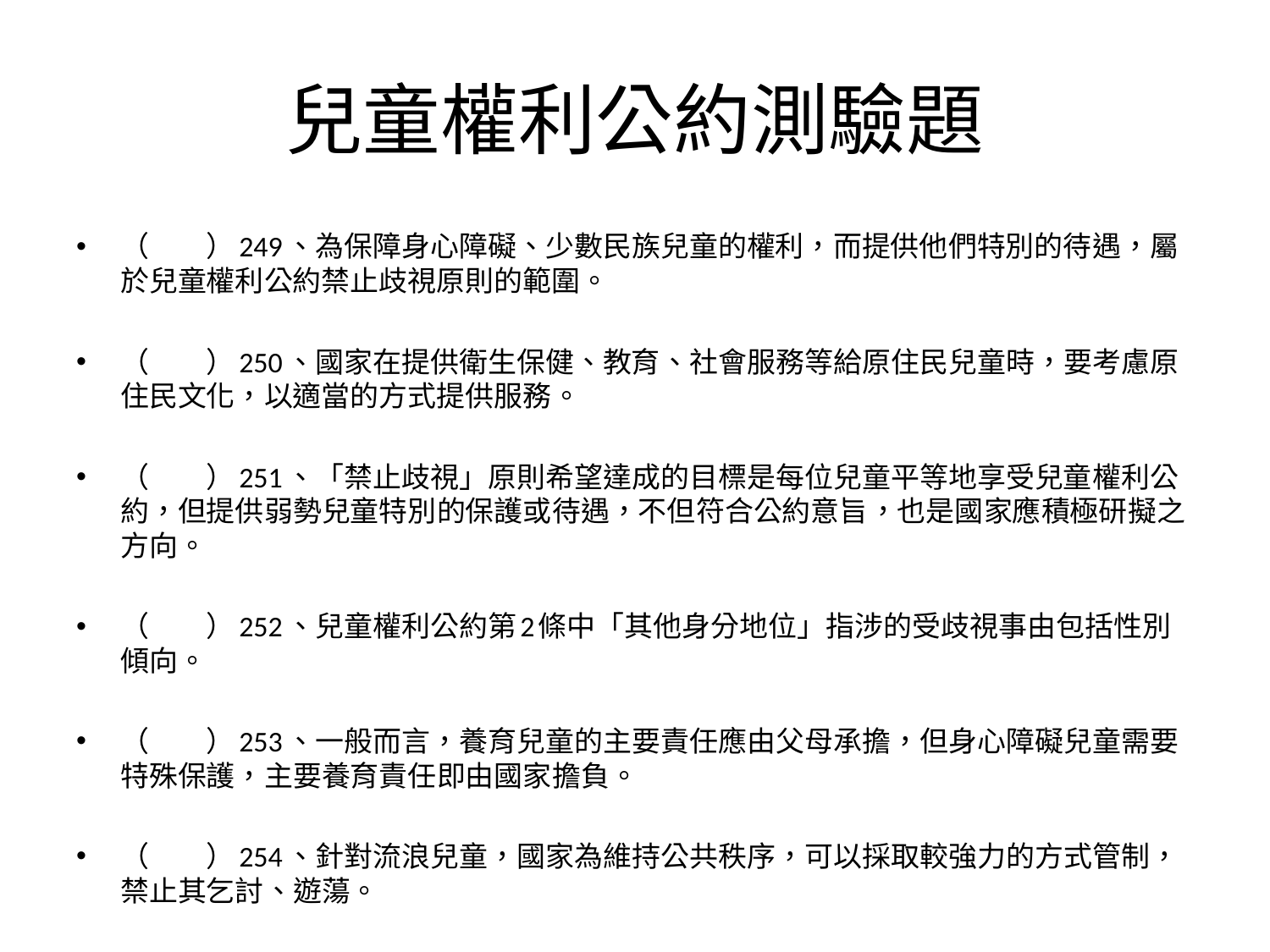

# 兒童權利公約測驗題
（　　）249、為保障身心障礙、少數民族兒童的權利，而提供他們特別的待遇，屬於兒童權利公約禁止歧視原則的範圍。

（　　）250、國家在提供衛生保健、教育、社會服務等給原住民兒童時，要考慮原住民文化，以適當的方式提供服務。

（　　）251、「禁止歧視」原則希望達成的目標是每位兒童平等地享受兒童權利公約，但提供弱勢兒童特別的保護或待遇，不但符合公約意旨，也是國家應積極研擬之方向。

（　　）252、兒童權利公約第2條中「其他身分地位」指涉的受歧視事由包括性別傾向。

（　　）253、一般而言，養育兒童的主要責任應由父母承擔，但身心障礙兒童需要特殊保護，主要養育責任即由國家擔負。

（　　）254、針對流浪兒童，國家為維持公共秩序，可以採取較強力的方式管制，禁止其乞討、遊蕩。